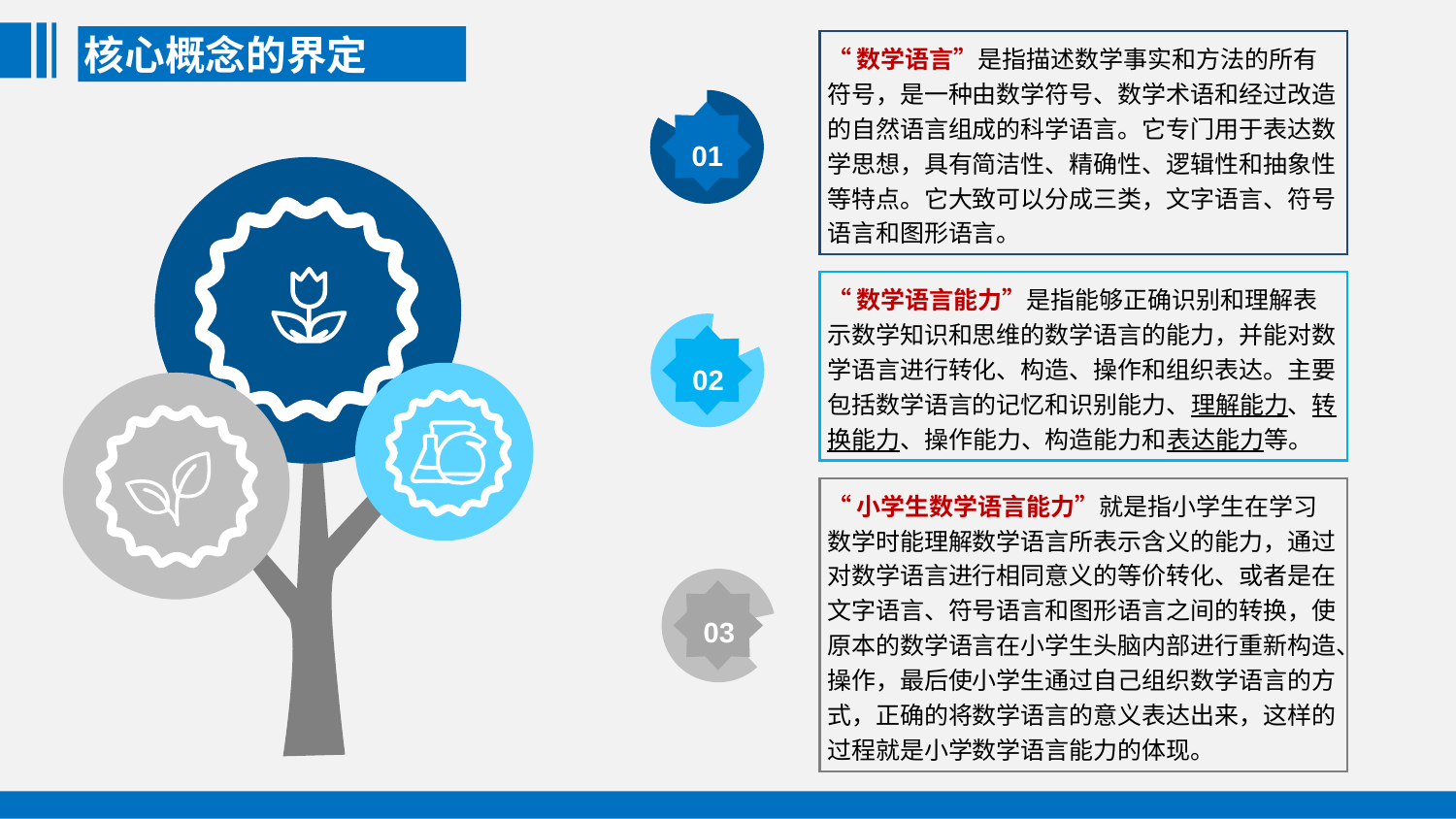

核心概念的界定

“数学语言”是指描述数学事实和方法的所有符号，是一种由数学符号、数学术语和经过改造的自然语言组成的科学语言。它专门用于表达数学思想，具有简洁性、精确性、逻辑性和抽象性等特点。它大致可以分成三类，文字语言、符号语言和图形语言。

01

“数学语言能力”是指能够正确识别和理解表示数学知识和思维的数学语言的能力，并能对数学语言进行转化、构造、操作和组织表达。主要包括数学语言的记忆和识别能力、理解能力、转换能力、操作能力、构造能力和表达能力等。

02

“小学生数学语言能力”就是指小学生在学习数学时能理解数学语言所表示含义的能力，通过对数学语言进行相同意义的等价转化、或者是在文字语言、符号语言和图形语言之间的转换，使原本的数学语言在小学生头脑内部进行重新构造、操作，最后使小学生通过自己组织数学语言的方式，正确的将数学语言的意义表达出来，这样的过程就是小学数学语言能力的体现。

03